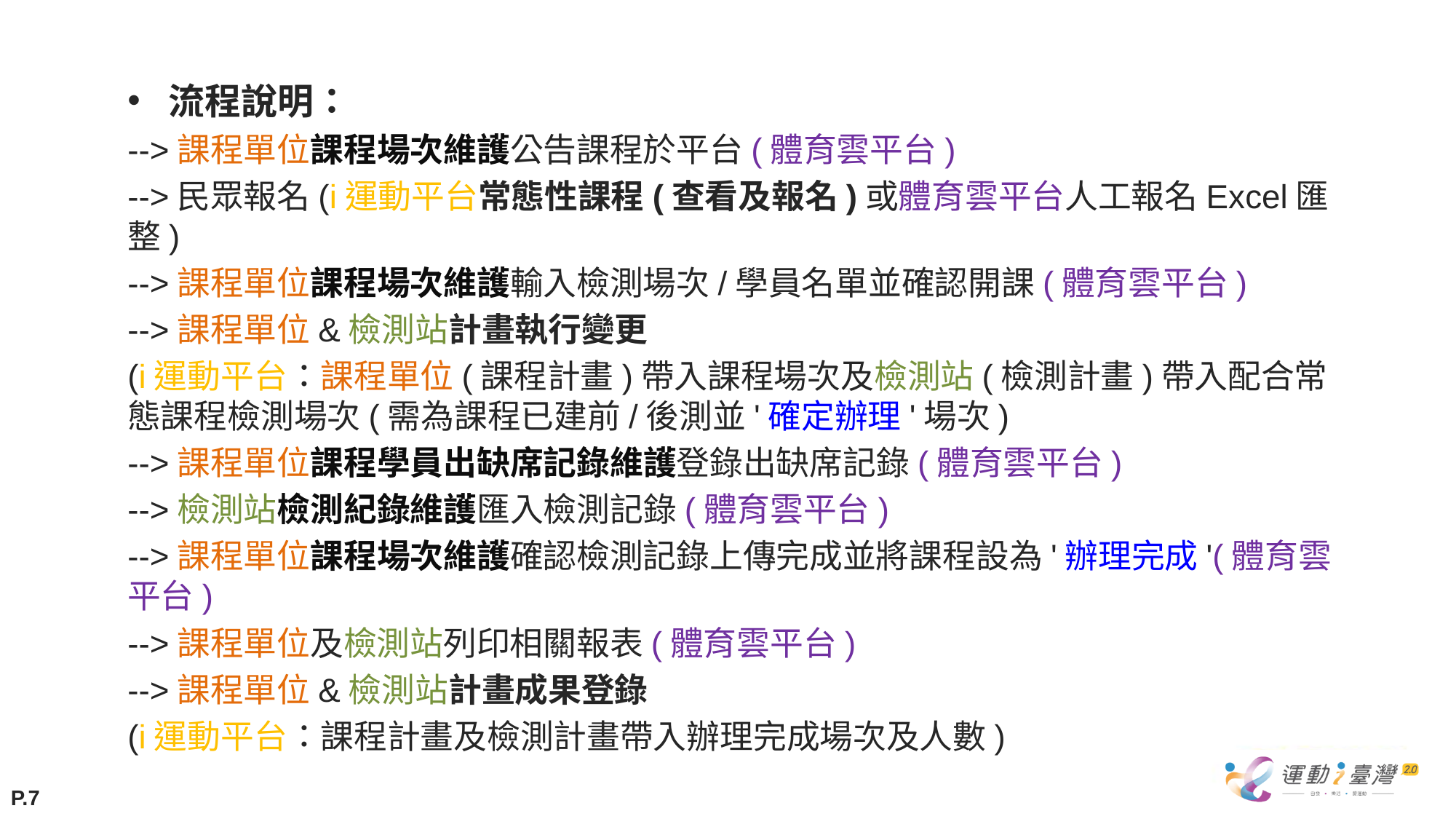

流程說明：
-->課程單位課程場次維護公告課程於平台(體育雲平台)
-->民眾報名(i運動平台常態性課程(查看及報名)或體育雲平台人工報名Excel匯整)
-->課程單位課程場次維護輸入檢測場次/學員名單並確認開課(體育雲平台)
-->課程單位&檢測站計畫執行變更
(i運動平台：課程單位(課程計畫)帶入課程場次及檢測站(檢測計畫)帶入配合常態課程檢測場次(需為課程已建前/後測並'確定辦理'場次)
-->課程單位課程學員出缺席記錄維護登錄出缺席記錄(體育雲平台)
-->檢測站檢測紀錄維護匯入檢測記錄(體育雲平台)
-->課程單位課程場次維護確認檢測記錄上傳完成並將課程設為'辦理完成'(體育雲平台)
-->課程單位及檢測站列印相關報表(體育雲平台)
-->課程單位&檢測站計畫成果登錄
(i運動平台：課程計畫及檢測計畫帶入辦理完成場次及人數)